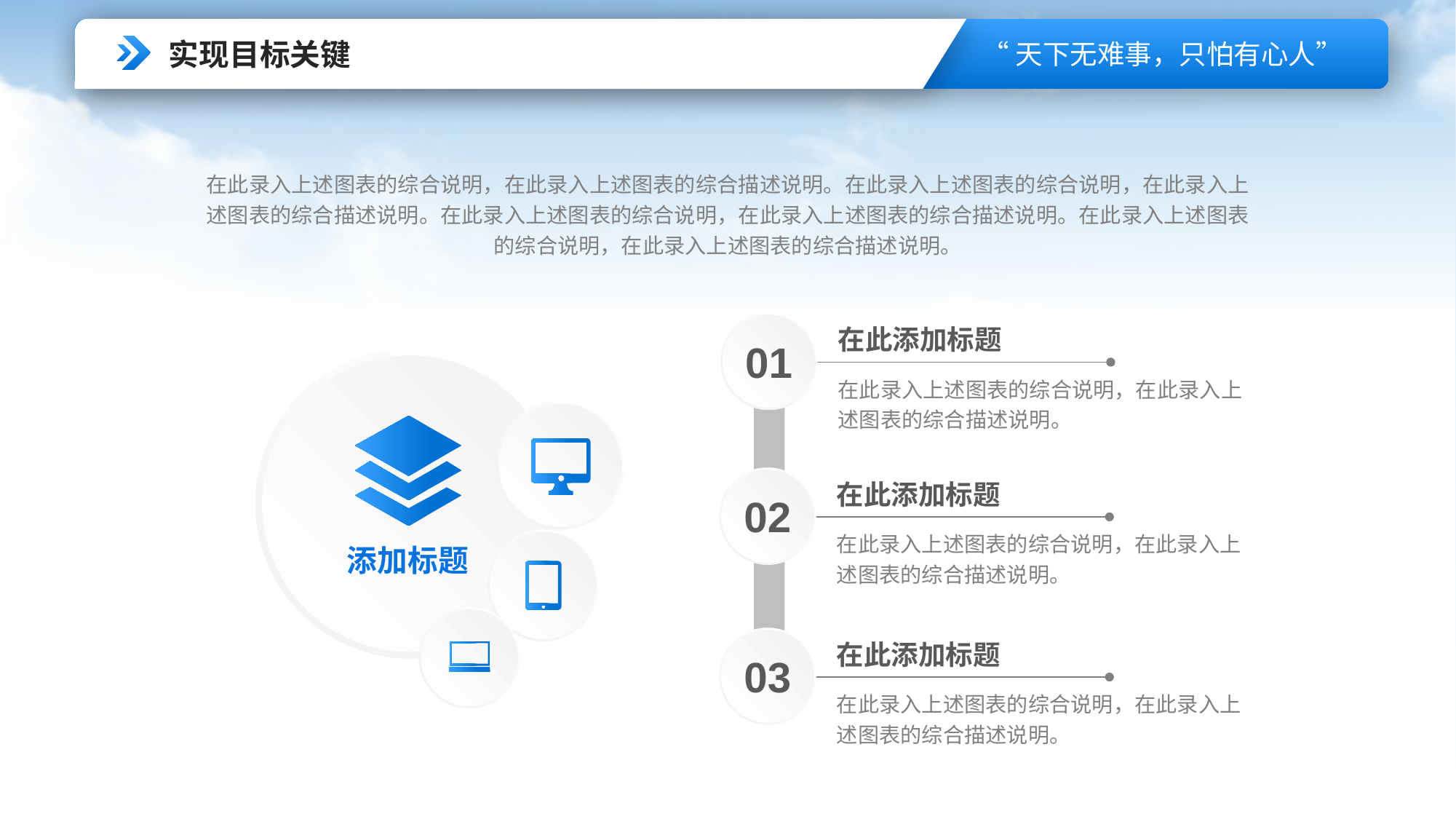

实现目标关键
在此录入上述图表的综合说明，在此录入上述图表的综合描述说明。在此录入上述图表的综合说明，在此录入上述图表的综合描述说明。在此录入上述图表的综合说明，在此录入上述图表的综合描述说明。在此录入上述图表的综合说明，在此录入上述图表的综合描述说明。

在此添加标题
01

在此录入上述图表的综合说明，在此录入上述图表的综合描述说明。

在此添加标题
02
在此录入上述图表的综合说明，在此录入上述图表的综合描述说明。

添加标题

在此添加标题

03
在此录入上述图表的综合说明，在此录入上述图表的综合描述说明。